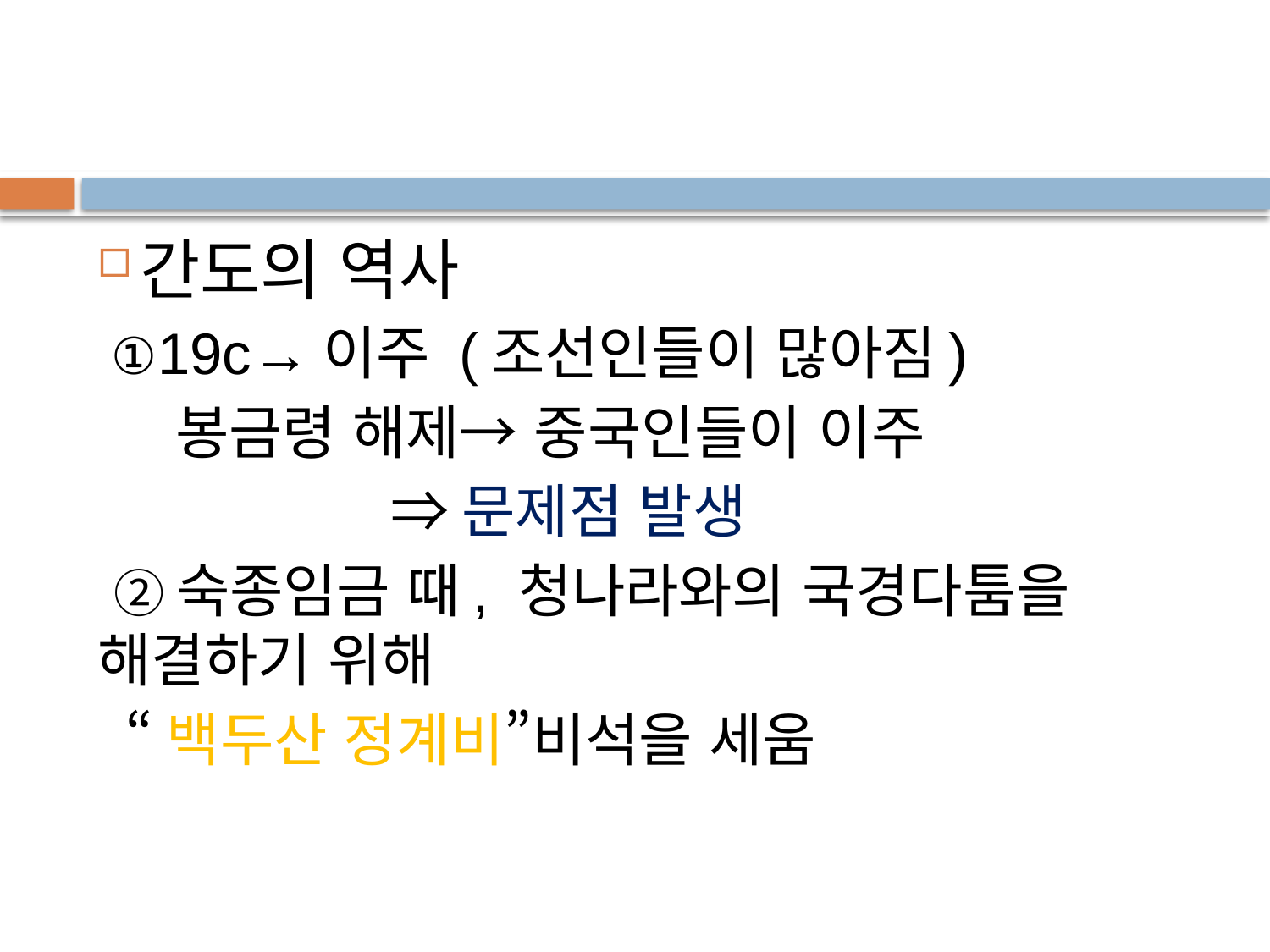

간도의 역사
 ①19c→이주 (조선인들이 많아짐)
    봉금령 해제→ 중국인들이 이주
                  ⇒문제점 발생
 ②숙종임금 때, 청나라와의 국경다툼을 해결하기 위해
  “백두산 정계비”비석을 세움